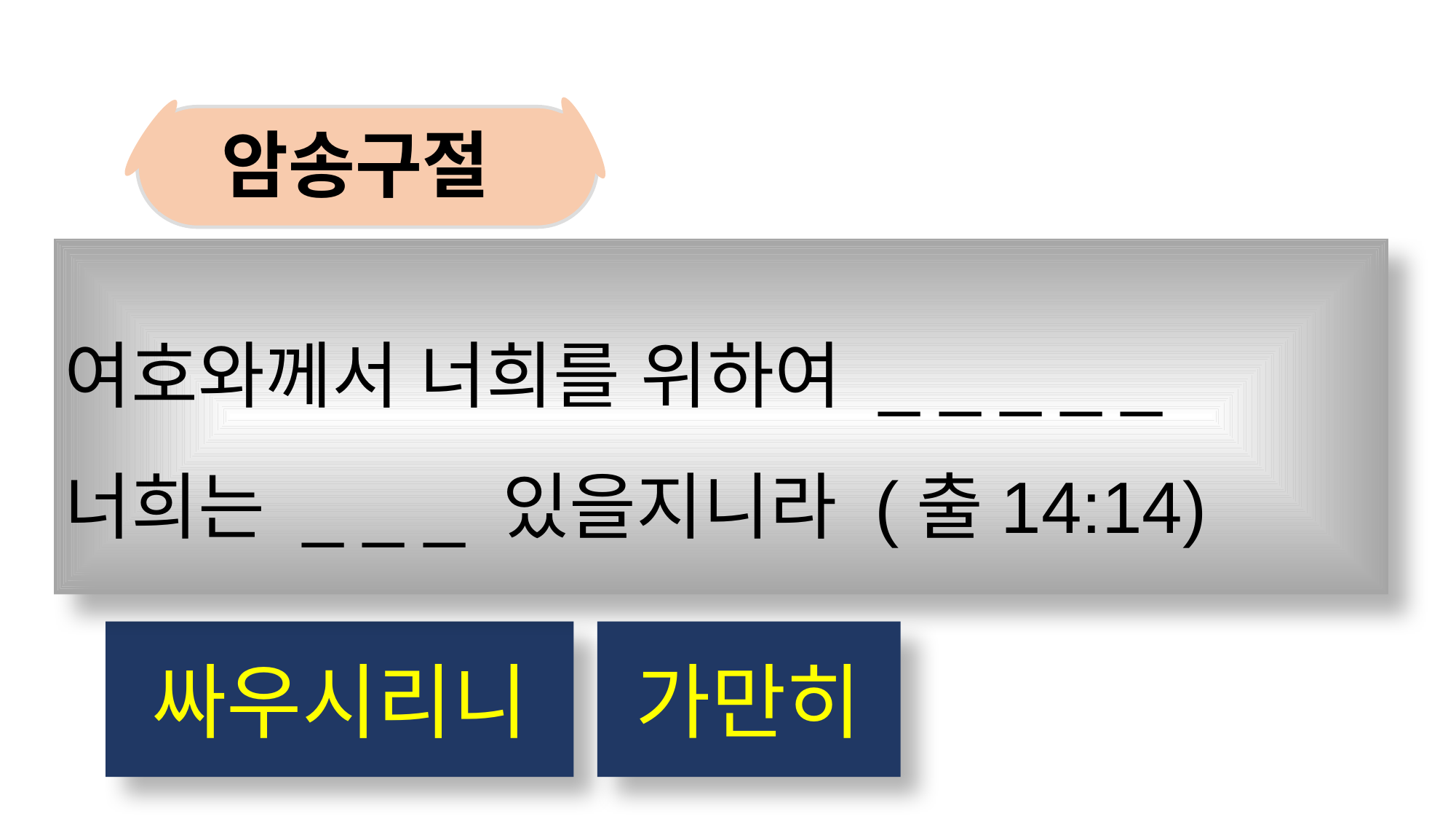

암송구절
여호와께서 너희를 위하여 _ _ _ _ _ 너희는 _ _ _ 있을지니라 (출14:14)
싸우시리니
가만히